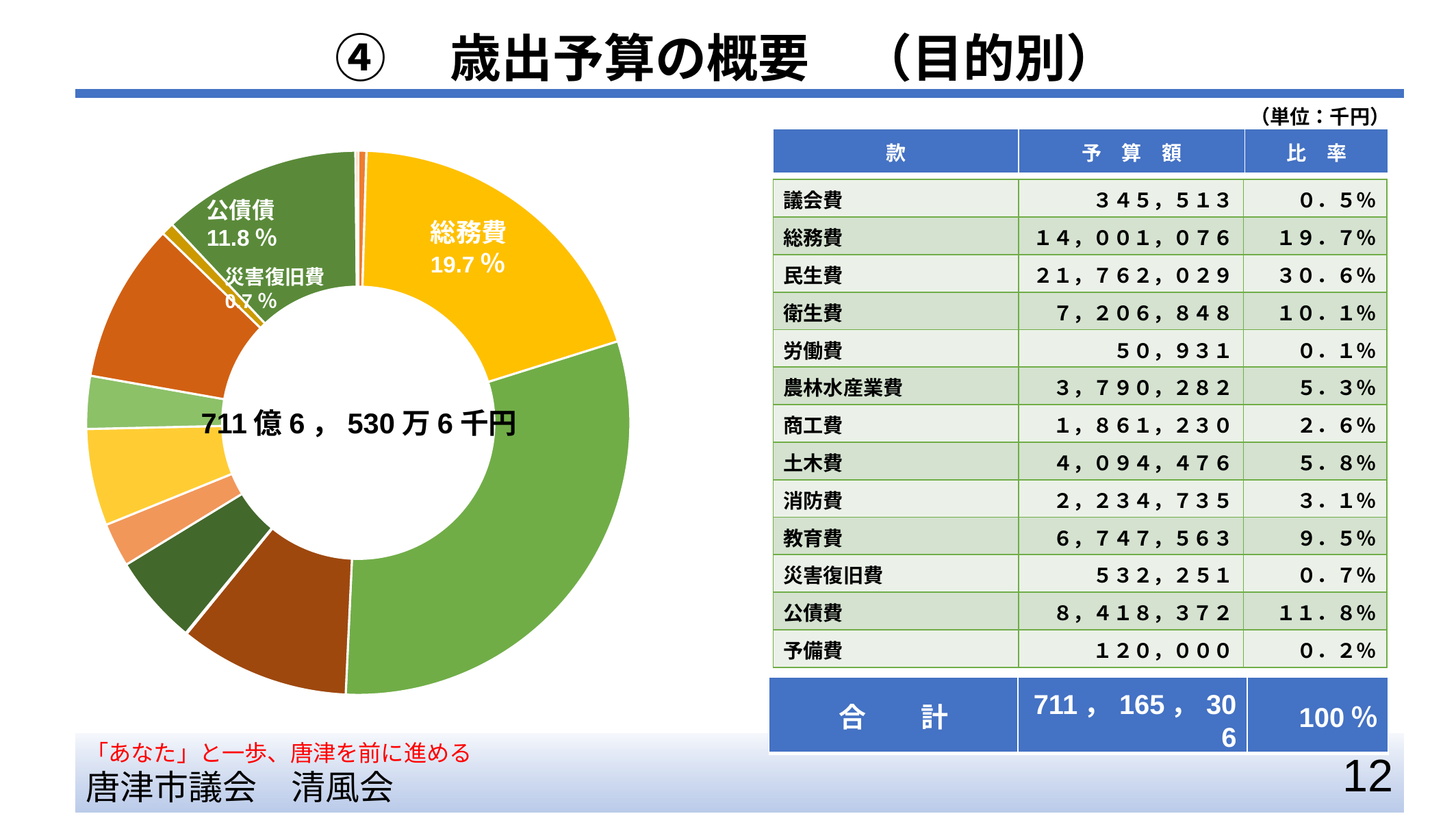

# ④　歳出予算の概要　（目的別）
（単位：千円）

### Chart

| Category |
|---|
| 款 | 予　算　額 | 比　率 |
| --- | --- | --- |

### Chart

| Category | 議会費 |
|---|---|
| 議会費 | ３４５，５１３ | ０．５％ |
| --- | --- | --- |
| 総務費 | １４，００１，０７６ | １９．７％ |
| 民生費 | ２１，７６２，０２９ | ３０．６％ |
| 衛生費 | ７，２０６，８４８ | １０．１％ |
| 労働費 | ５０，９３１ | ０．１％ |
| 農林水産業費 | ３，７９０，２８２ | ５．３％ |
| 商工費 | １，８６１，２３０ | ２．６％ |
| 土木費 | ４，０９４，４７６ | ５．８％ |
| 消防費 | ２，２３４，７３５ | ３．１％ |
| 教育費 | ６，７４７，５６３ | ９．５％ |
| 災害復旧費 | ５３２，２５１ | ０．７％ |
| 公債費 | ８，４１８，３７２ | １１．８％ |
| 予備費 | １２０，０００ | ０．２％ |
公債債
11.8％
総務費
19.7％
災害復旧費
0.7％
711億6，530万6千円
| 合　　計 | 711，165，306 | 100％ |
| --- | --- | --- |
「あなた」と一歩、唐津を前に進める
唐津市議会　清風会
12